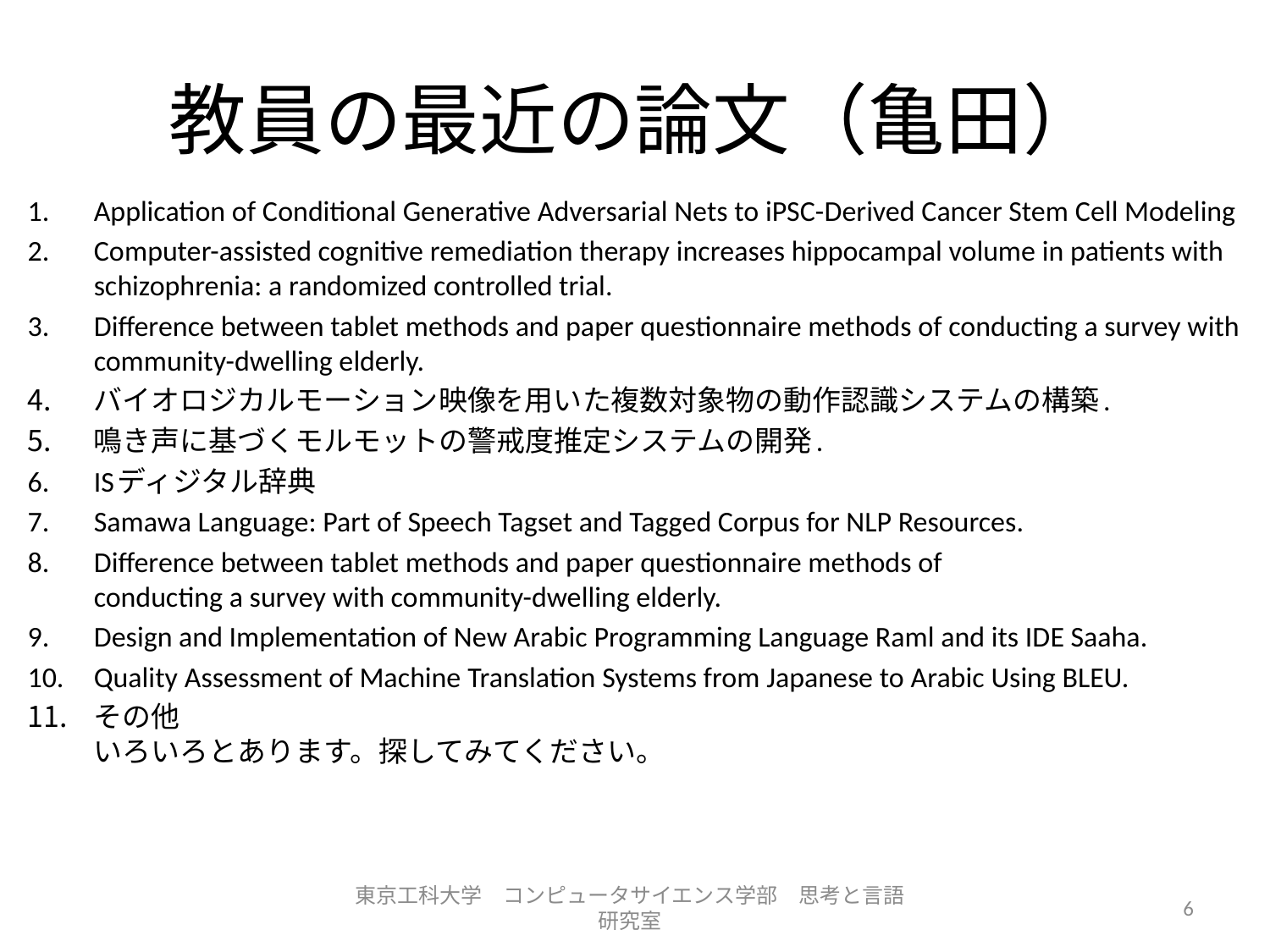

# 教員の最近の論文（亀田）
Application of Conditional Generative Adversarial Nets to iPSC-Derived Cancer Stem Cell Modeling
Computer-assisted cognitive remediation therapy increases hippocampal volume in patients with schizophrenia: a randomized controlled trial.
Difference between tablet methods and paper questionnaire methods of conducting a survey with community-dwelling elderly.
バイオロジカルモーション映像を用いた複数対象物の動作認識システムの構築.
鳴き声に基づくモルモットの警戒度推定システムの開発.
ISディジタル辞典
Samawa Language: Part of Speech Tagset and Tagged Corpus for NLP Resources.
Difference between tablet methods and paper questionnaire methods of
conducting a survey with community-dwelling elderly.
Design and Implementation of New Arabic Programming Language Raml and its IDE Saaha.
Quality Assessment of Machine Translation Systems from Japanese to Arabic Using BLEU.
その他　
いろいろとあります。探してみてください。
東京工科大学　コンピュータサイエンス学部　思考と言語研究室
6